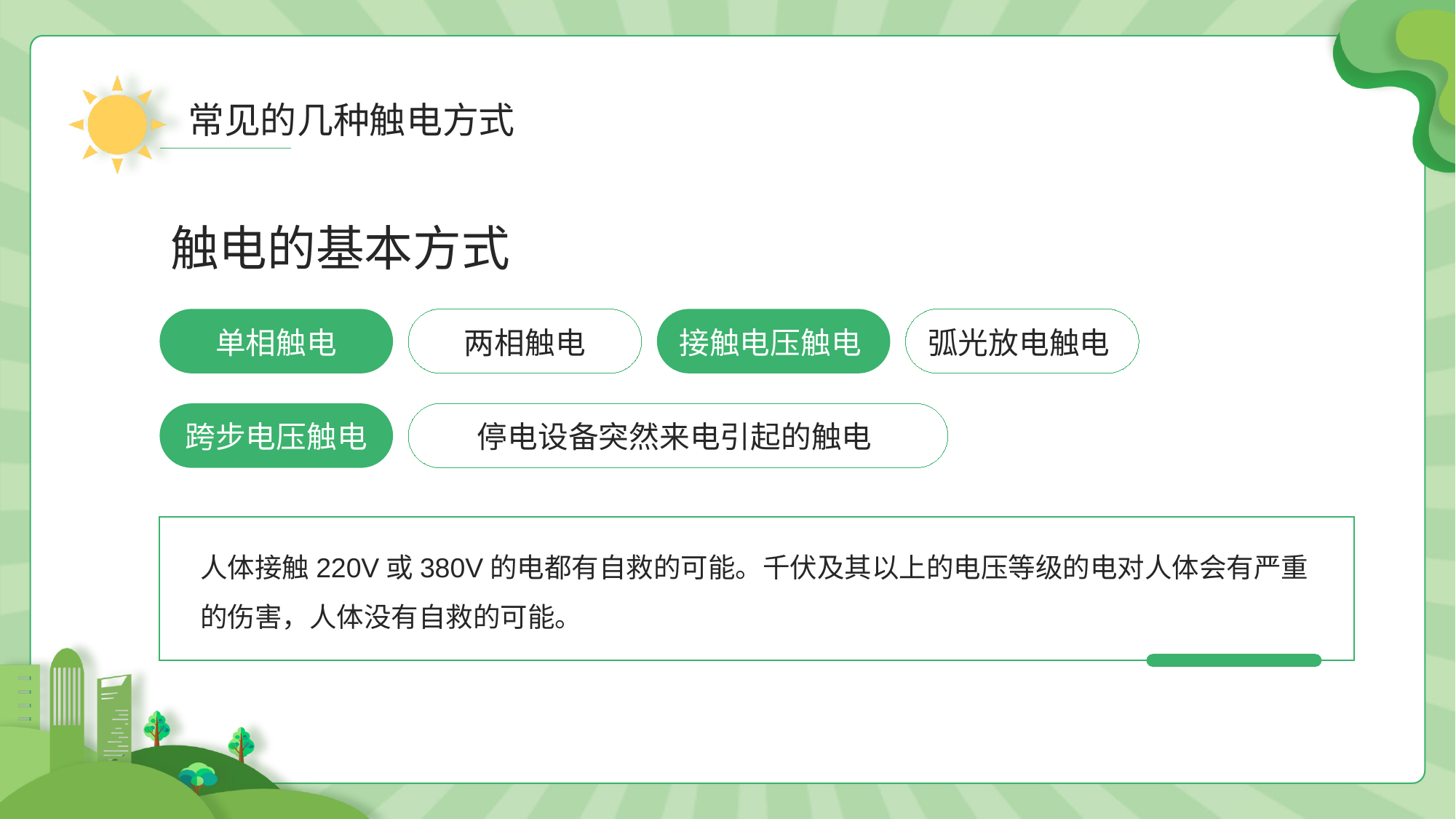

常见的几种触电方式
触电的基本方式
单相触电
两相触电
接触电压触电
弧光放电触电
跨步电压触电
停电设备突然来电引起的触电

人体接触220V或380V的电都有自救的可能。千伏及其以上的电压等级的电对人体会有严重的伤害，人体没有自救的可能。